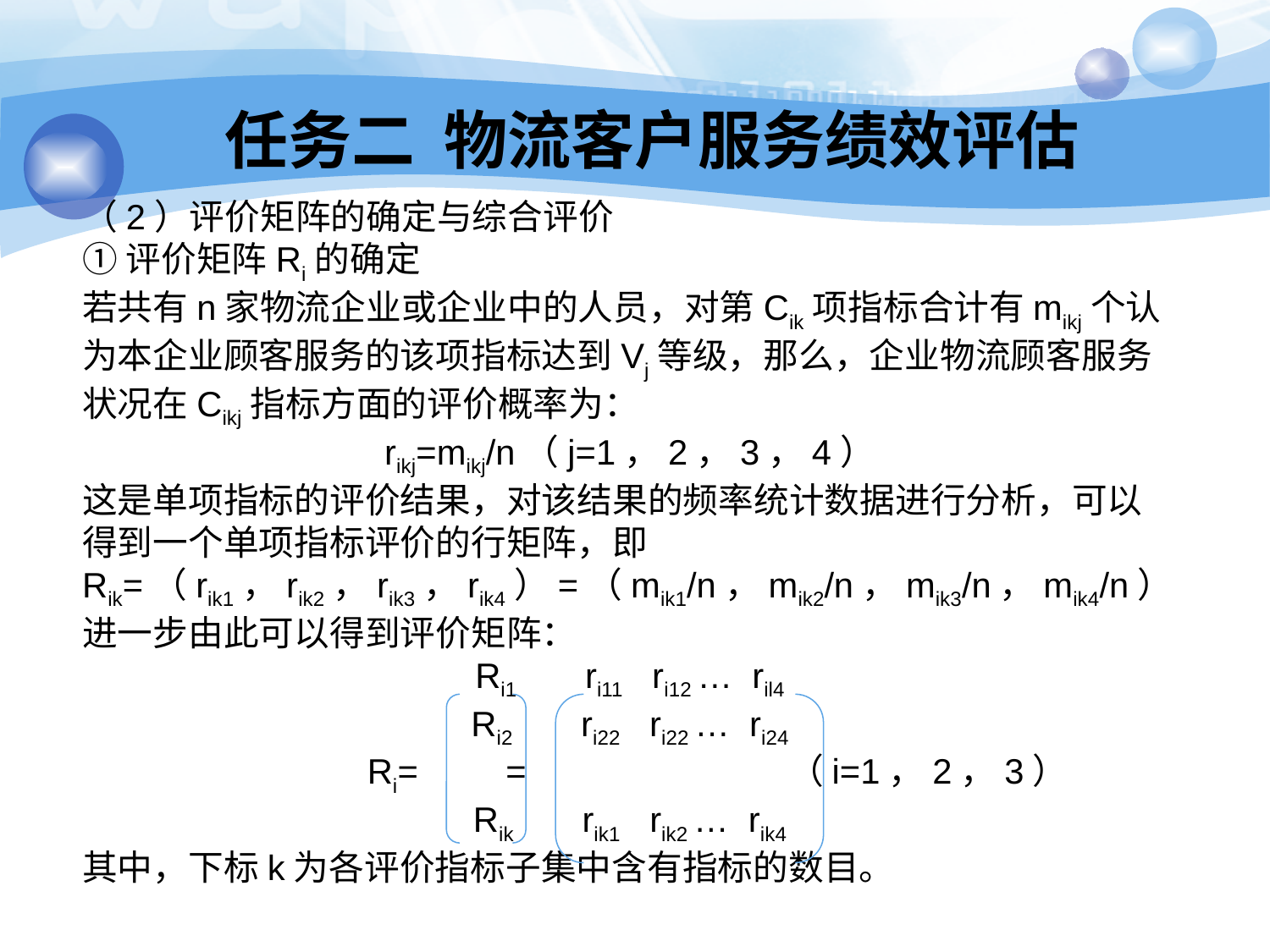

任务二  物流客户服务绩效评估
（2）评价矩阵的确定与综合评价
①评价矩阵Ri的确定
若共有n家物流企业或企业中的人员，对第Cik项指标合计有mikj个认为本企业顾客服务的该项指标达到Vj等级，那么，企业物流顾客服务状况在Cikj指标方面的评价概率为：
rikj=mikj/n（j=1，2，3，4）
这是单项指标的评价结果，对该结果的频率统计数据进行分析，可以得到一个单项指标评价的行矩阵，即
Rik=（rik1，rik2，rik3，rik4）=（mik1/n，mik2/n，mik3/n，mik4/n）
进一步由此可以得到评价矩阵：
Ri1       ri11   ri12 …  ril4
Ri2       ri22   ri22 …  ri24
                  Ri=         =                          （i=1，2，3）
Rik       rik1   rik2 …  rik4
其中，下标k为各评价指标子集中含有指标的数目。